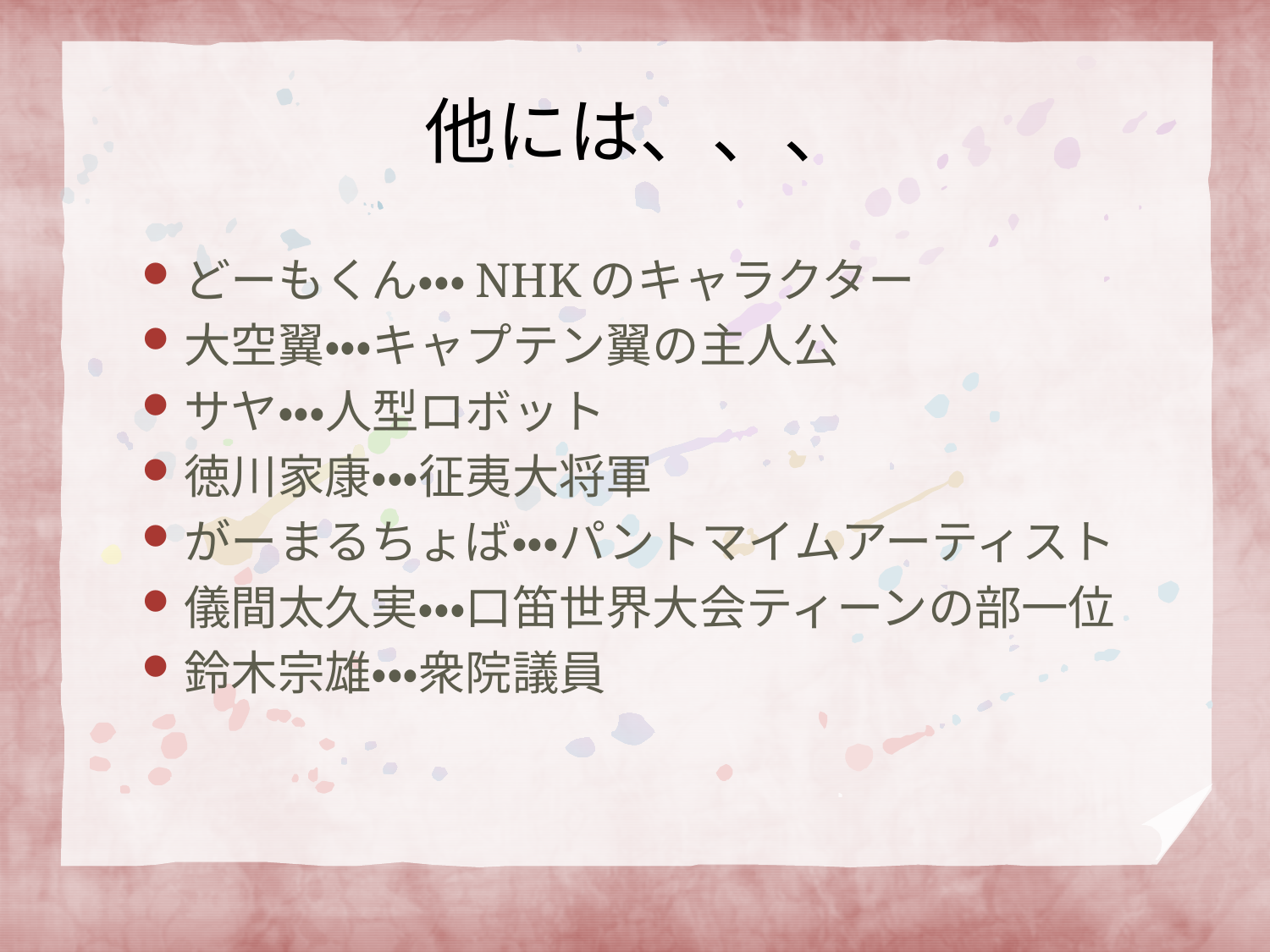

# 他には、、、

どーもくん・・・NHKのキャラクター
大空翼・・・キャプテン翼の主人公
サヤ・・・人型ロボット
徳川家康・・・征夷大将軍
がーまるちょば・・・パントマイムアーティスト
儀間太久実・・・口笛世界大会ティーンの部一位
鈴木宗雄・・・衆院議員